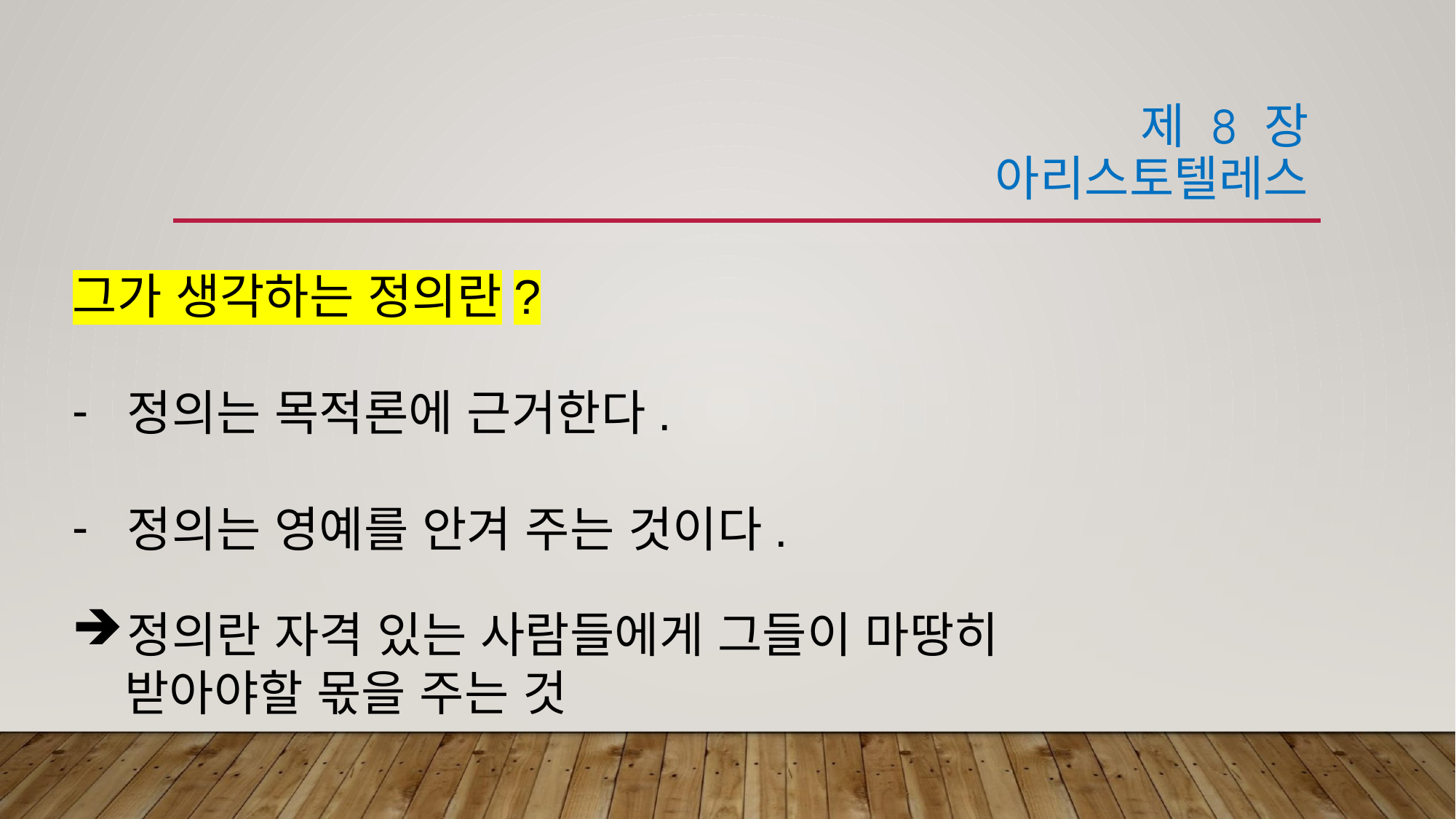

# 제 8 장 아리스토텔레스
그가 생각하는 정의란?

정의는 목적론에 근거한다.

정의는 영예를 안겨 주는 것이다.

정의란 자격 있는 사람들에게 그들이 마땅히
   받아야할 몫을 주는 것